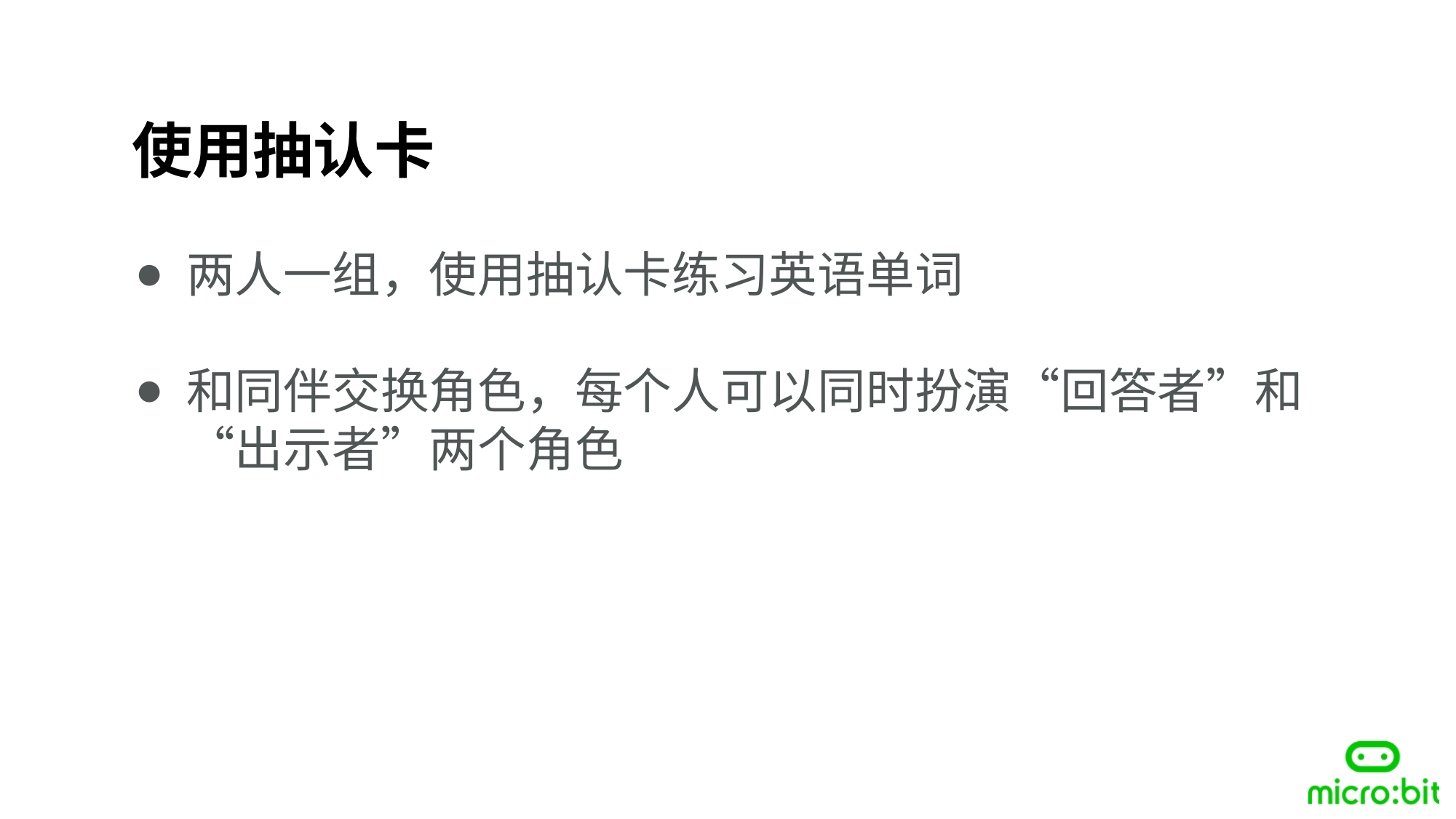

使用抽认卡

两人一组，使用抽认卡练习英语单词

和同伴交换角色，每个人可以同时扮演“回答者”和“出示者”两个角色